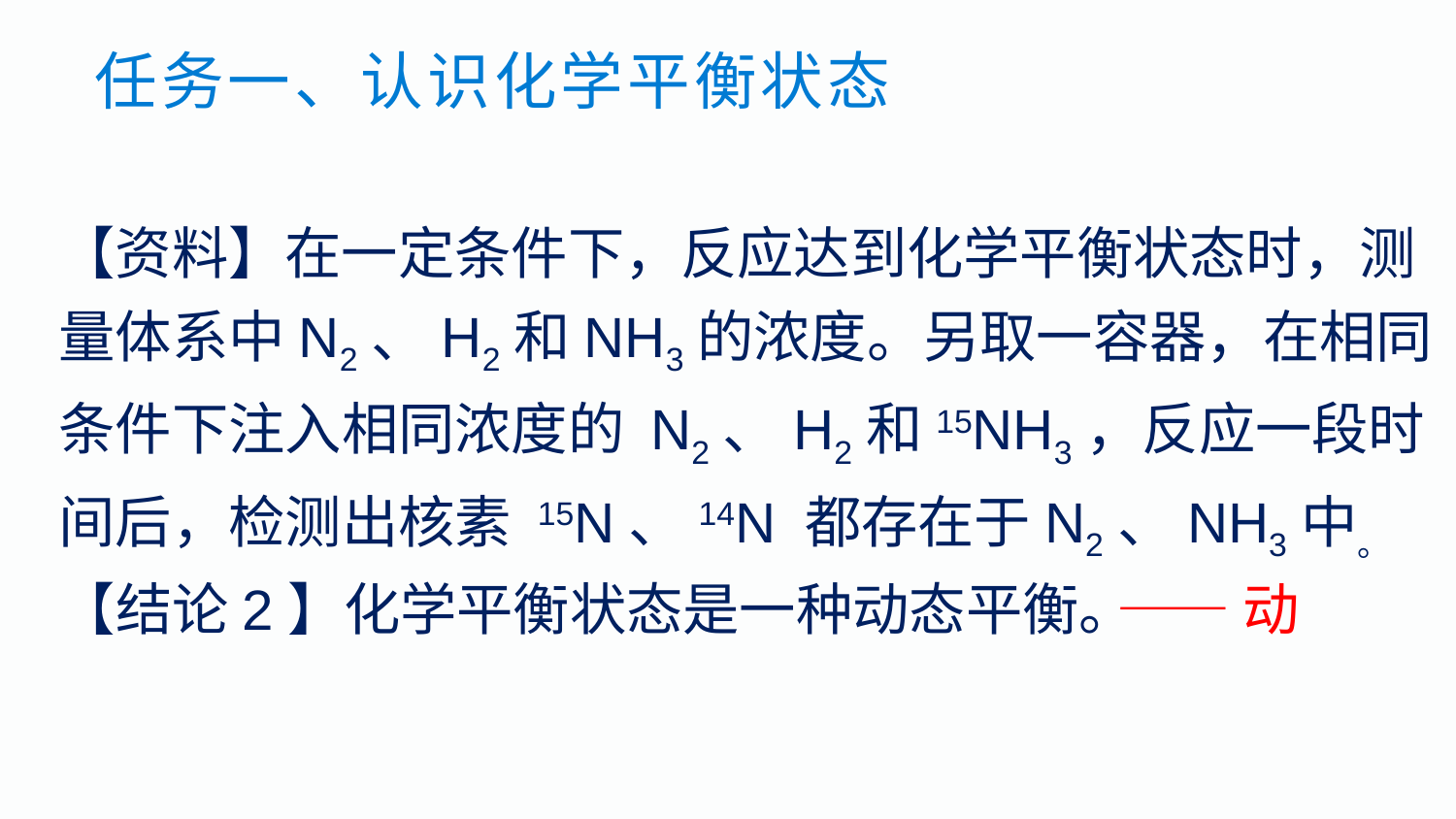

任务一、认识化学平衡状态
【资料】在一定条件下，反应达到化学平衡状态时，测量体系中N2、H2和NH3的浓度。另取一容器，在相同条件下注入相同浓度的 N2、H2和15NH3，反应一段时间后，检测出核素 15N、14N 都存在于N2、NH3中。

【结论2】化学平衡状态是一种动态平衡。
——动